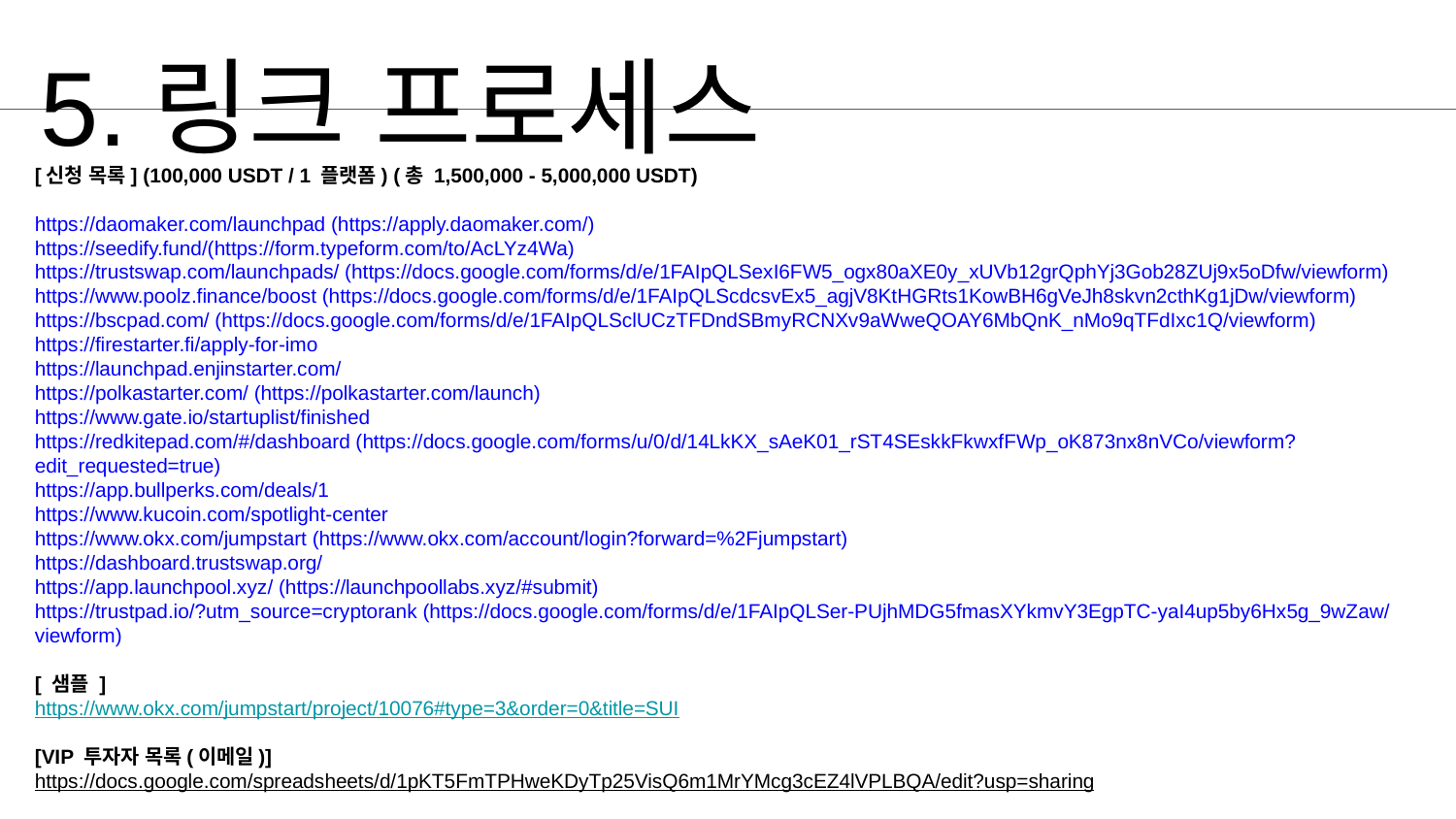

5.링크 프로세스

[신청 목록] (100,000 USDT / 1 플랫폼) (총 1,500,000 - 5,000,000 USDT)

https://daomaker.com/launchpad (https://apply.daomaker.com/)
https://seedify.fund/(https://form.typeform.com/to/AcLYz4Wa)
https://trustswap.com/launchpads/ (https://docs.google.com/forms/d/e/1FAIpQLSexI6FW5_ogx80aXE0y_xUVb12grQphYj3Gob28ZUj9x5oDfw/viewform)
https://www.poolz.finance/boost (https://docs.google.com/forms/d/e/1FAIpQLScdcsvEx5_agjV8KtHGRts1KowBH6gVeJh8skvn2cthKg1jDw/viewform)
https://bscpad.com/ (https://docs.google.com/forms/d/e/1FAIpQLSclUCzTFDndSBmyRCNXv9aWweQOAY6MbQnK_nMo9qTFdIxc1Q/viewform)
https://firestarter.fi/apply-for-imo
https://launchpad.enjinstarter.com/
https://polkastarter.com/ (https://polkastarter.com/launch)
https://www.gate.io/startuplist/finished
https://redkitepad.com/#/dashboard (https://docs.google.com/forms/u/0/d/14LkKX_sAeK01_rST4SEskkFkwxfFWp_oK873nx8nVCo/viewform?edit_requested=true)
https://app.bullperks.com/deals/1
https://www.kucoin.com/spotlight-center
https://www.okx.com/jumpstart (https://www.okx.com/account/login?forward=%2Fjumpstart)
https://dashboard.trustswap.org/
https://app.launchpool.xyz/ (https://launchpoollabs.xyz/#submit)
https://trustpad.io/?utm_source=cryptorank (https://docs.google.com/forms/d/e/1FAIpQLSer-PUjhMDG5fmasXYkmvY3EgpTC-yaI4up5by6Hx5g_9wZaw/viewform)

[ 샘플 ]
https://www.okx.com/jumpstart/project/10076#type=3&order=0&title=SUI

[VIP 투자자 목록(이메일)]
https://docs.google.com/spreadsheets/d/1pKT5FmTPHweKDyTp25VisQ6m1MrYMcg3cEZ4lVPLBQA/edit?usp=sharing